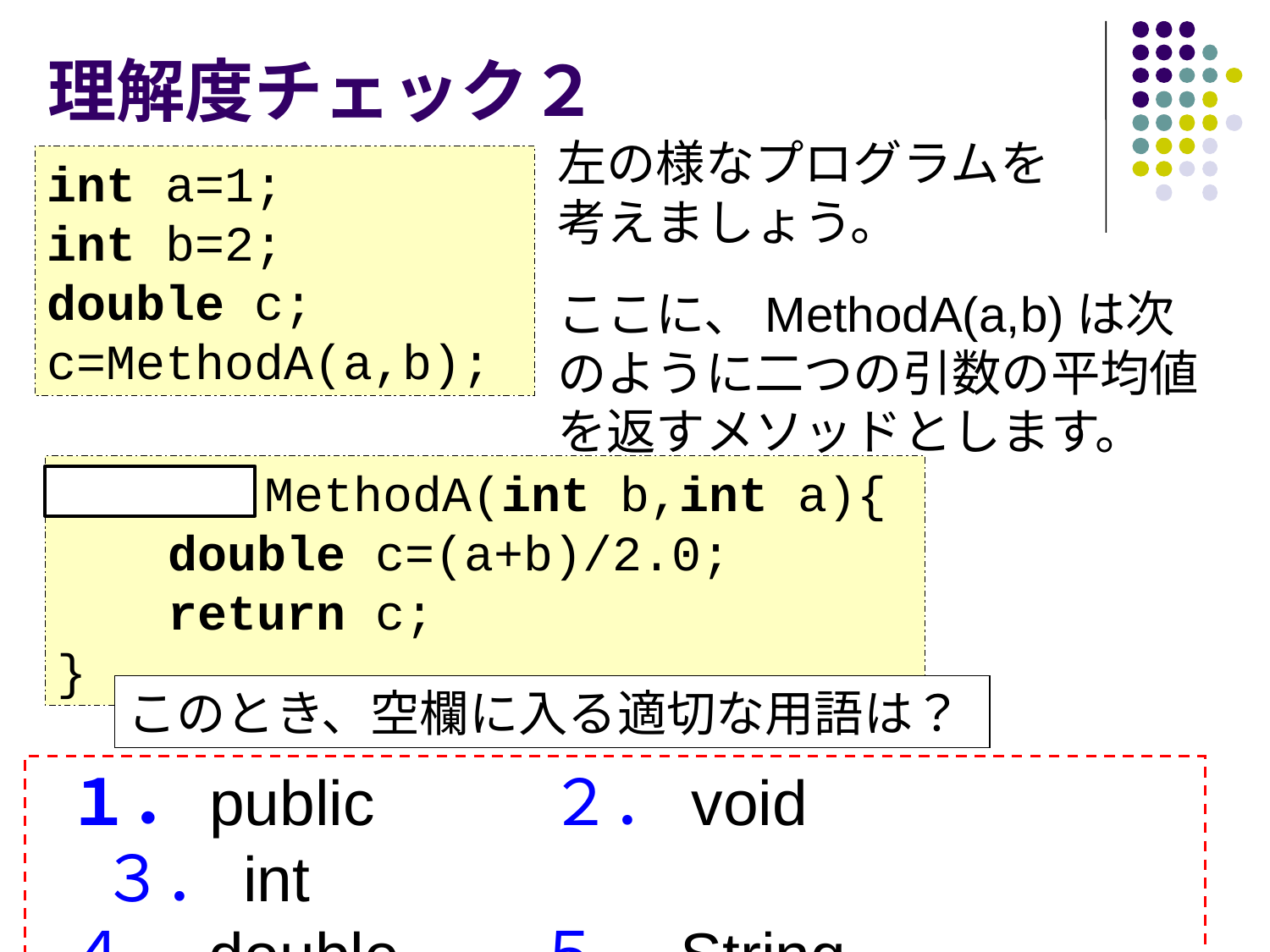

# 理解度チェック２
左の様なプログラムを考えましょう。
int a=1;
int b=2;
double c;
c=MethodA(a,b);
ここに、MethodA(a,b)は次のように二つの引数の平均値を返すメソッドとします。
double MethodA(int b,int a){
　　double c=(a+b)/2.0;
　　return c;
}

このとき、空欄に入る適切な用語は？
 １．public   　   ２．void          ３．int
 ４．double       ５．String